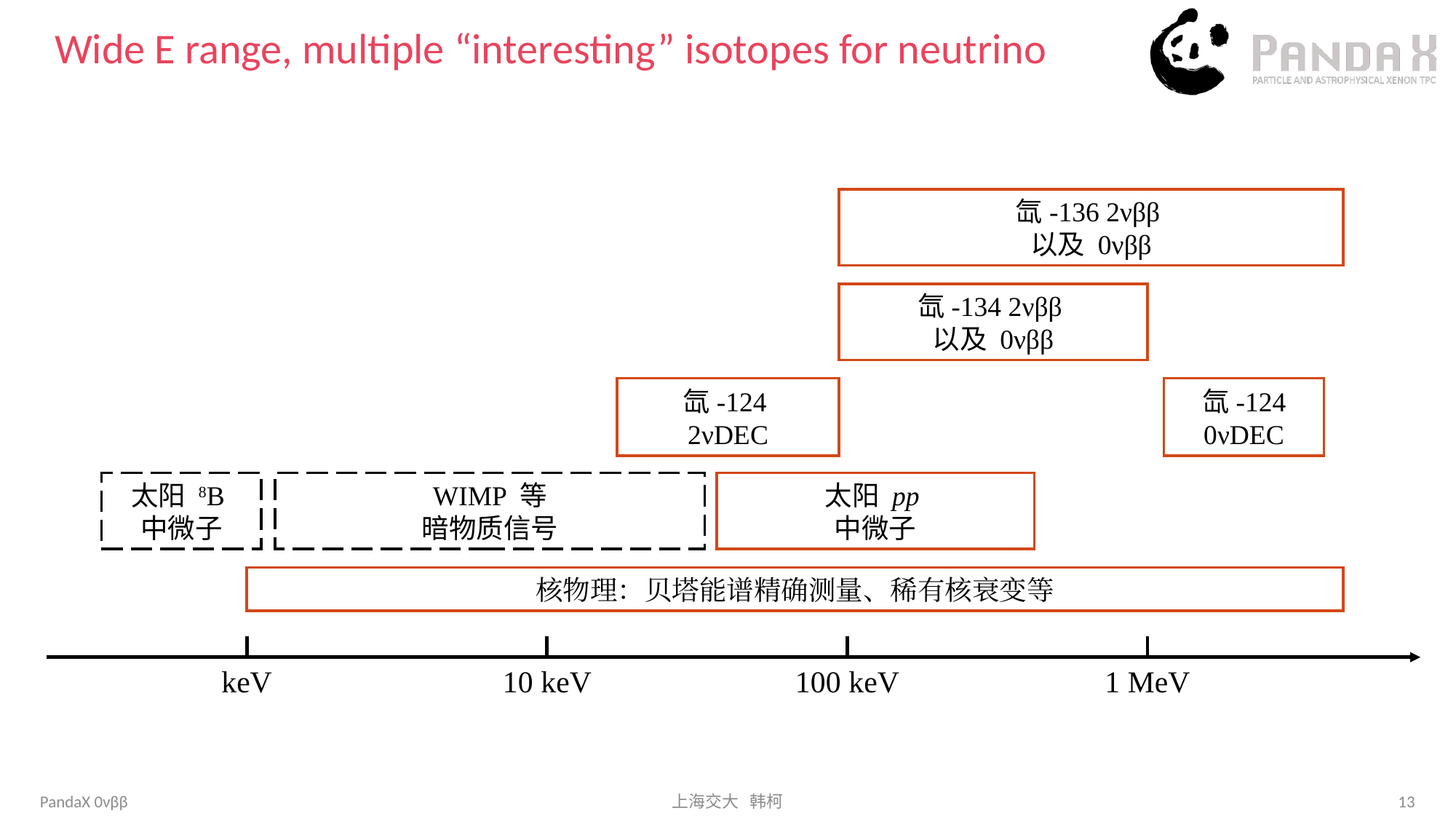

# Wide E range, multiple “interesting” isotopes for neutrino
氙-136 2νββ
以及 0νββ
氙-134 2νββ
以及 0νββ
氙-124
2νDEC
氙-124 0νDEC
太阳 8B
中微子
WIMP 等
暗物质信号
太阳 pp
中微子
核物理：贝塔能谱精确测量、稀有核衰变等
keV
10 keV
100 keV
1 MeV
PandaX 0νββ
上海交大  韩柯
13